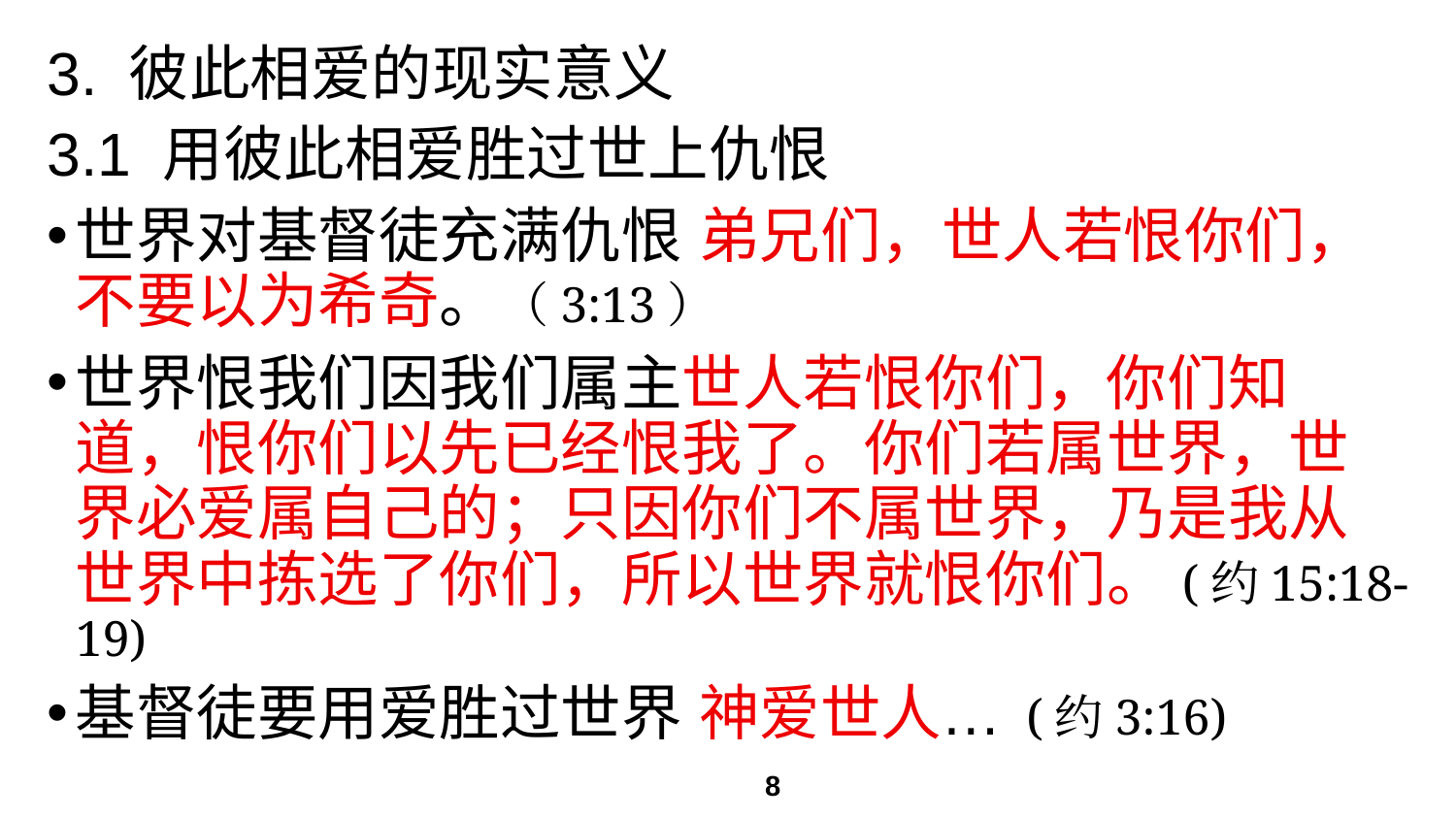

# 3. 彼此相爱的现实意义
3.1 用彼此相爱胜过世上仇恨
世界对基督徒充满仇恨 弟兄们，世人若恨你们，不要以为希奇。（3:13）
世界恨我们因我们属主世人若恨你们，你们知道，恨你们以先已经恨我了。你们若属世界，世界必爱属自己的；只因你们不属世界，乃是我从世界中拣选了你们，所以世界就恨你们。(约15:18-19)
基督徒要用爱胜过世界 神爱世人… (约3:16)
8